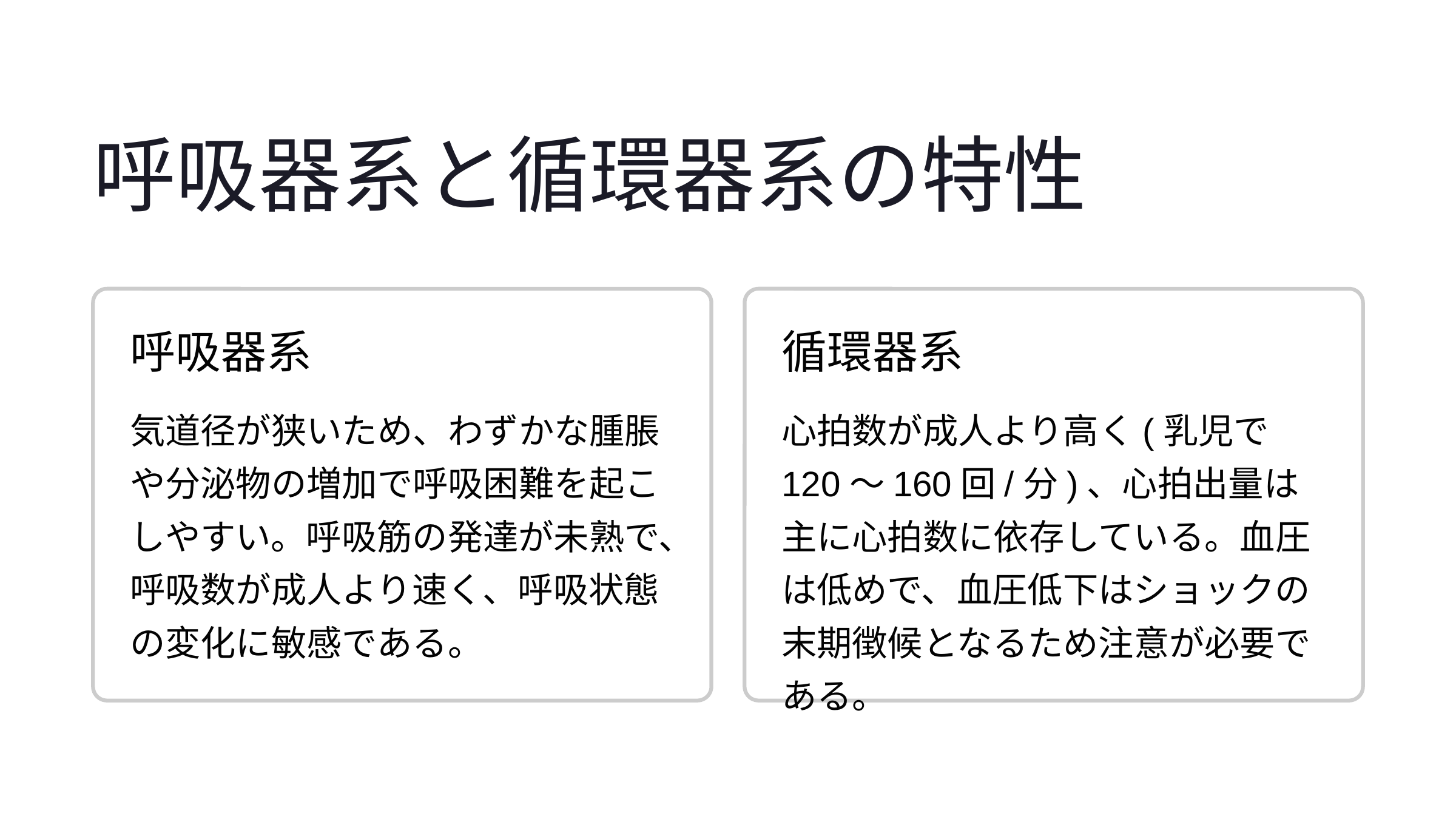

呼吸器系と循環器系の特性

呼吸器系
循環器系
気道径が狭いため、わずかな腫脹や分泌物の増加で呼吸困難を起こしやすい。呼吸筋の発達が未熟で、呼吸数が成人より速く、呼吸状態の変化に敏感である。
心拍数が成人より高く(乳児で120〜160回/分)、心拍出量は主に心拍数に依存している。血圧は低めで、血圧低下はショックの末期徴候となるため注意が必要である。